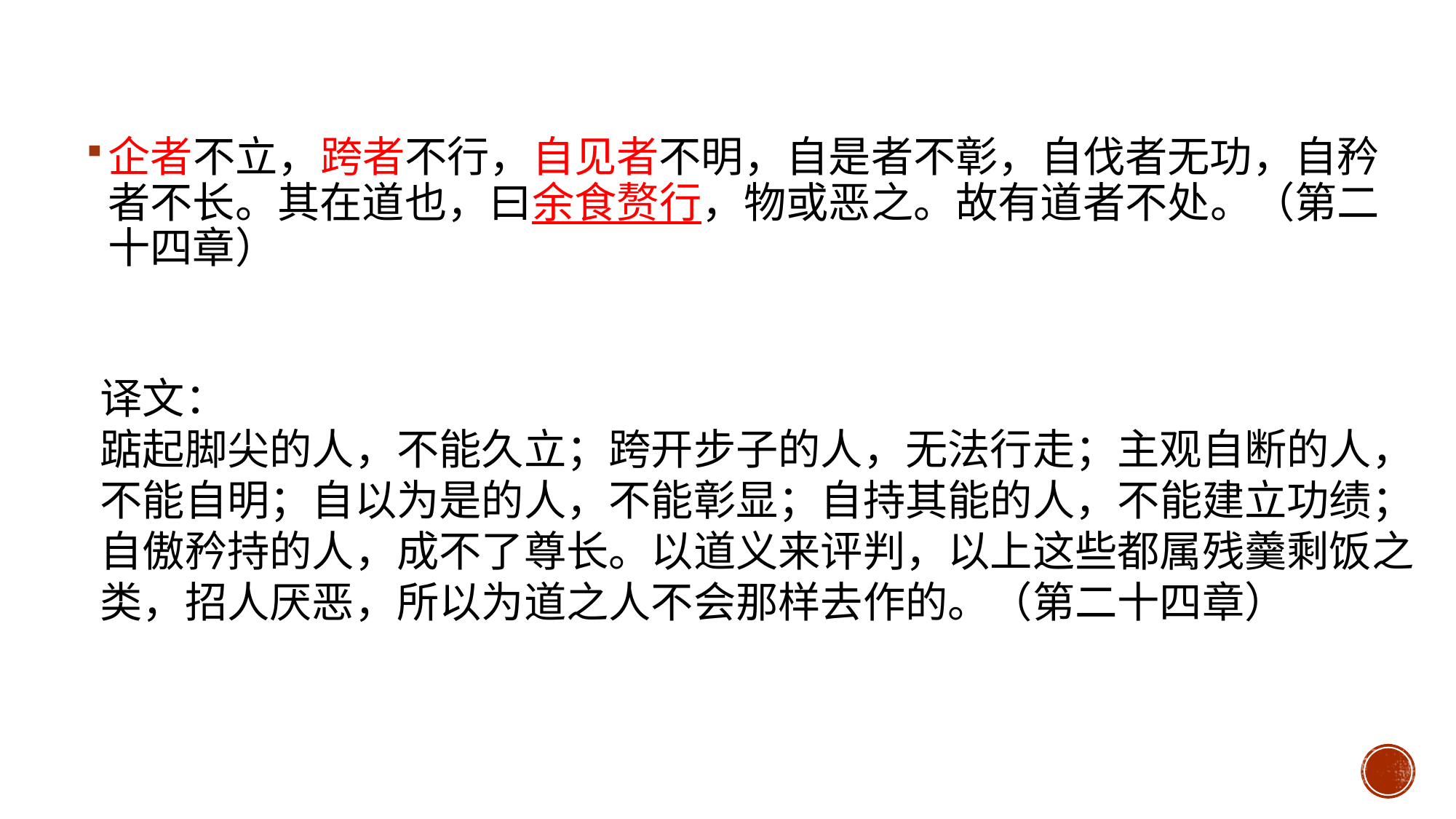

企者不立，跨者不行，自见者不明，自是者不彰，自伐者无功，自矜者不长。其在道也，曰余食赘行，物或恶之。故有道者不处。（第二十四章）
译文：
踮起脚尖的人，不能久立；跨开步子的人，无法行走；主观自断的人，不能自明；自以为是的人，不能彰显；自持其能的人，不能建立功绩；自傲矜持的人，成不了尊长。以道义来评判，以上这些都属残羹剩饭之类，招人厌恶，所以为道之人不会那样去作的。（第二十四章）